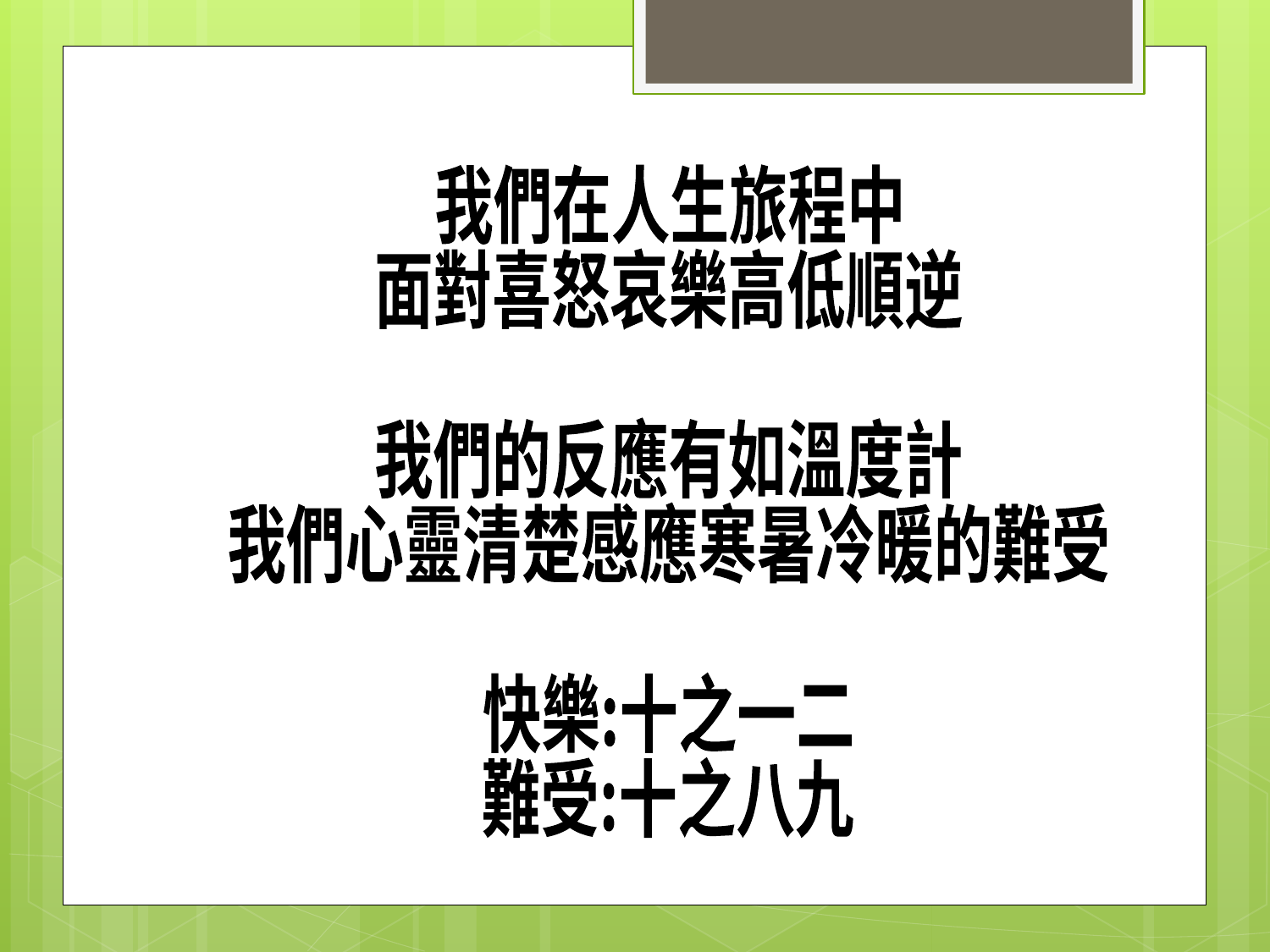

我們在人生旅程中
面對喜怒哀樂高低順逆

我們的反應有如溫度計
我們心靈清楚感應寒暑冷暖的難受

快樂:十之一二
難受:十之八九